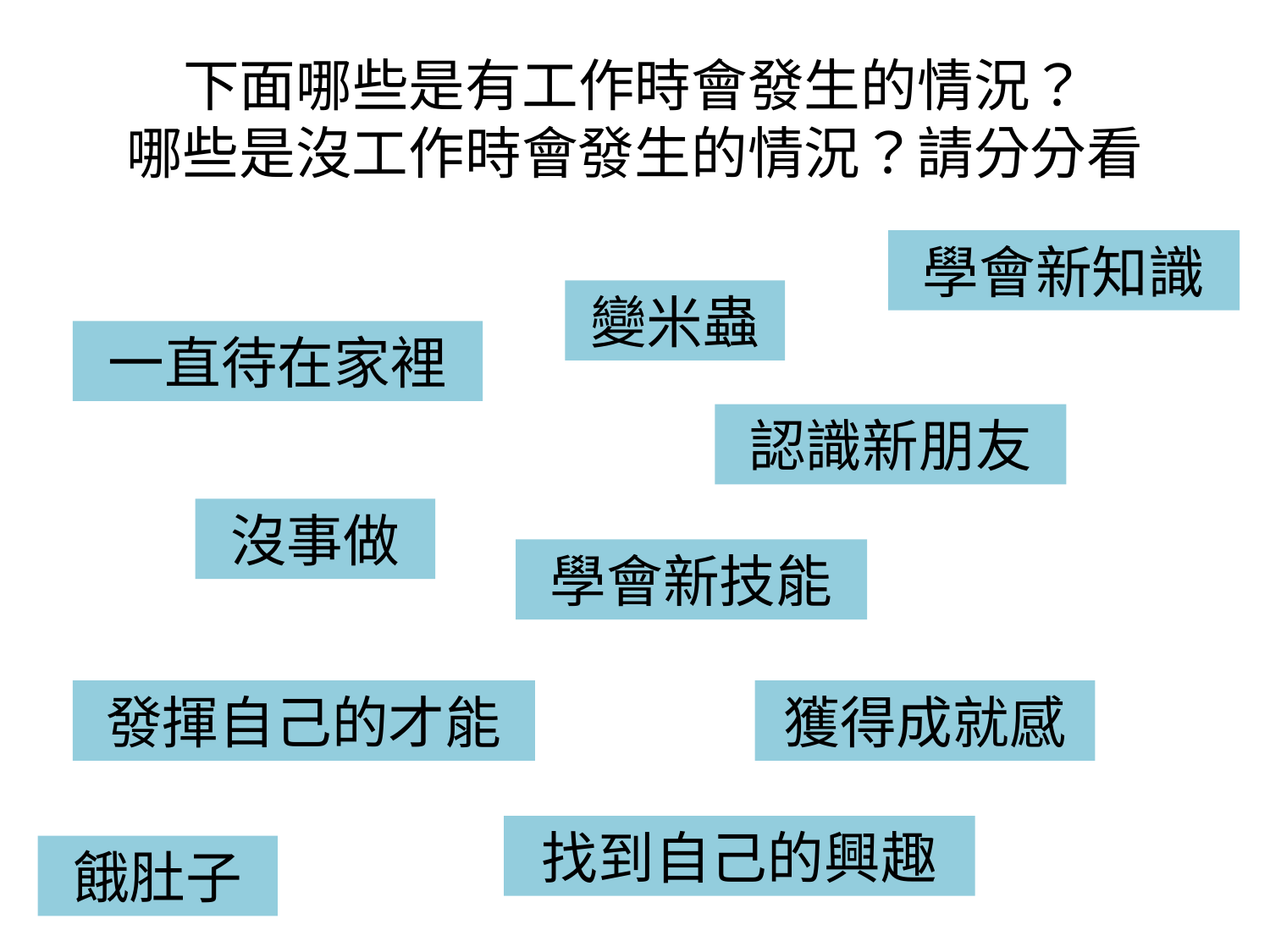

# 下面哪些是有工作時會發生的情況？ 哪些是沒工作時會發生的情況？請分分看
學會新知識
變米蟲
一直待在家裡
認識新朋友
沒事做
學會新技能
發揮自己的才能
獲得成就感
找到自己的興趣
餓肚子